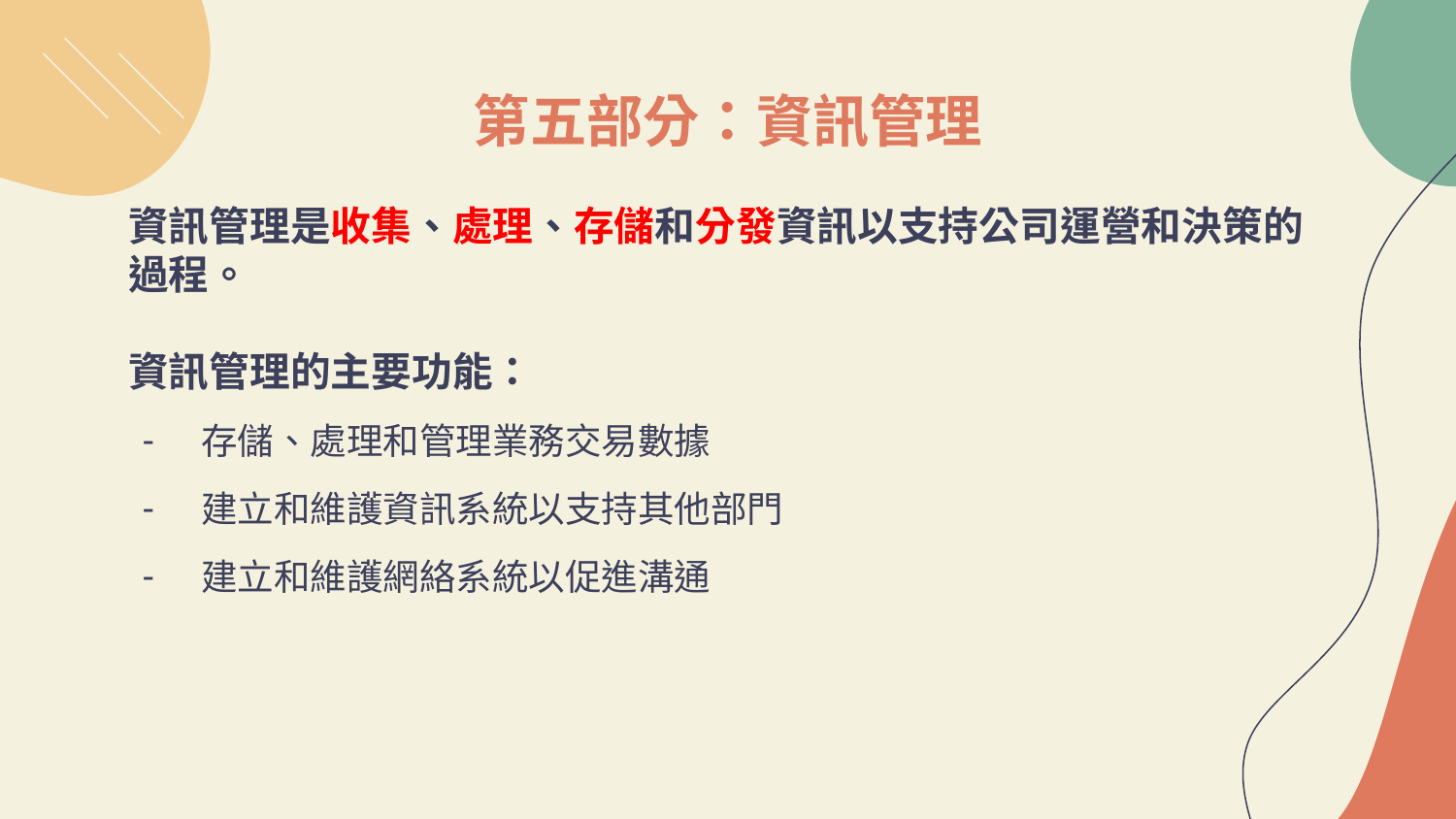

# 第五部分：資訊管理
資訊管理是收集、處理、存儲和分發資訊以支持公司運營和決策的過程。

資訊管理的主要功能：
存儲、處理和管理業務交易數據
建立和維護資訊系統以支持其他部門
建立和維護網絡系統以促進溝通